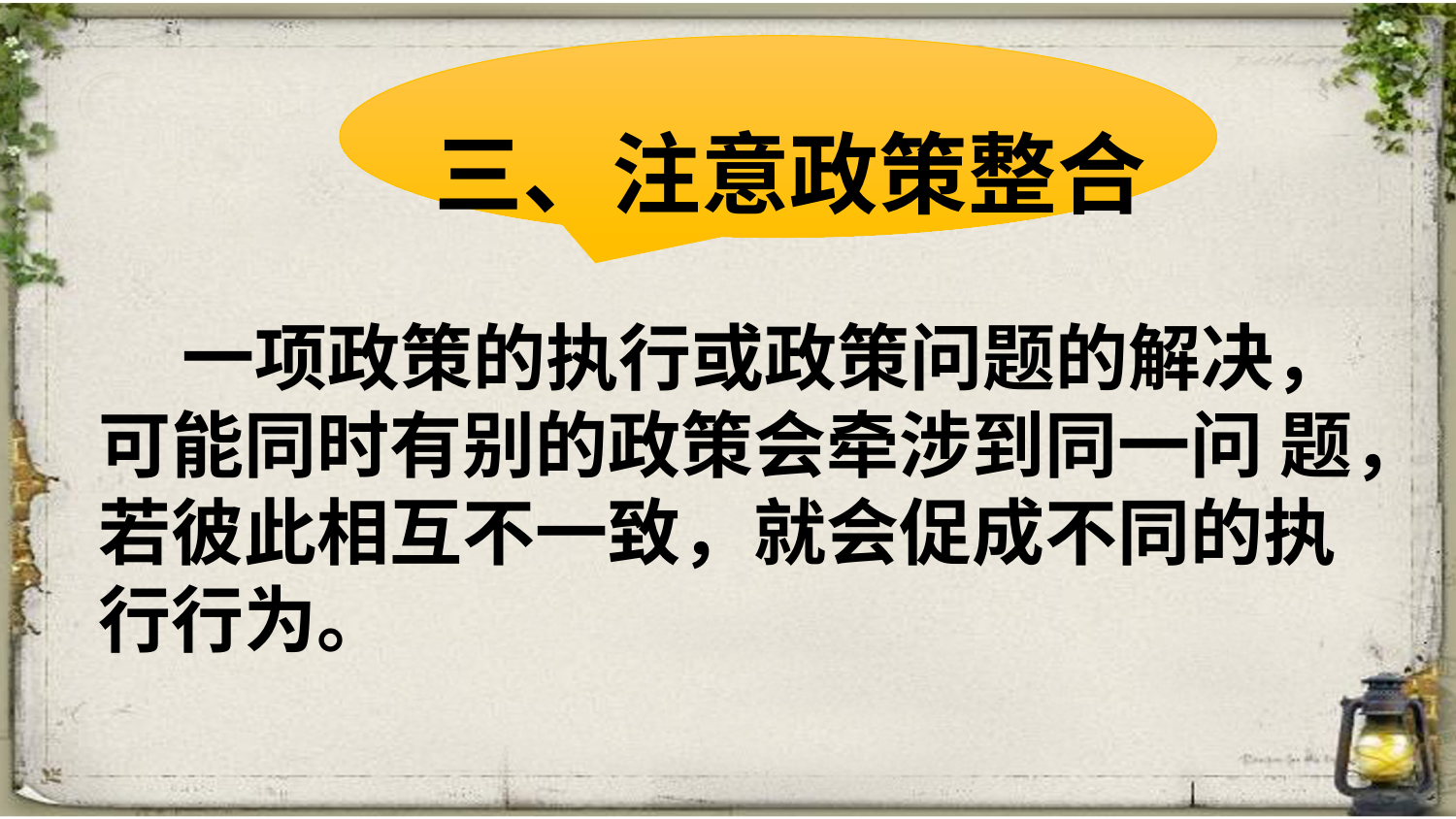

三、注意政策整合
    一项政策的执行或政策问题的解决，可能同时有别的政策会牵涉到同一问 题，若彼此相互不一致，就会促成不同的执行行为。